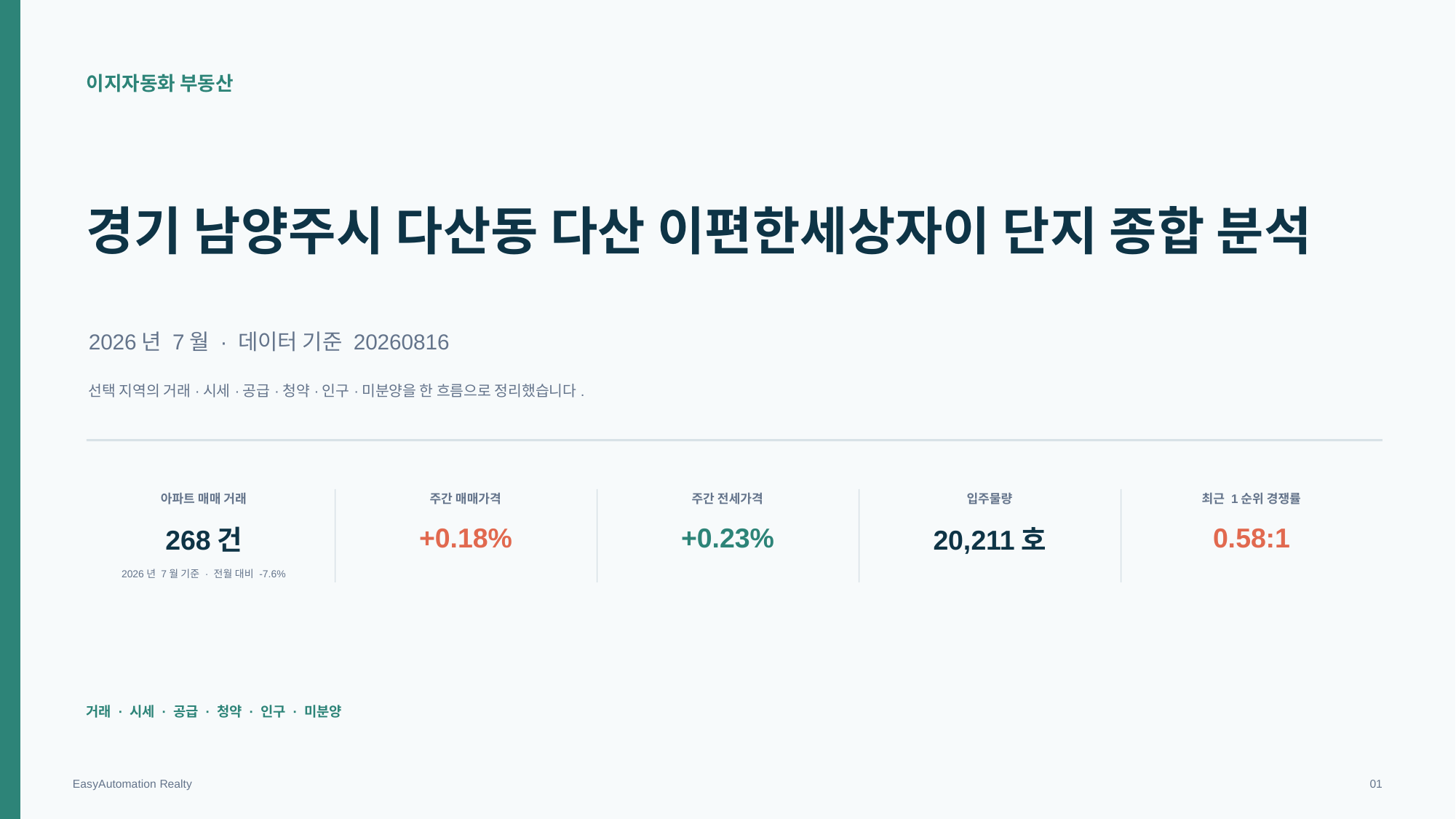

이지자동화 부동산
경기 남양주시 다산동 다산 이편한세상자이 단지 종합 분석
2026년 7월 · 데이터 기준 20260816
선택 지역의 거래·시세·공급·청약·인구·미분양을 한 흐름으로 정리했습니다.

아파트 매매 거래
주간 매매가격
주간 전세가격
입주물량
최근 1순위 경쟁률

268건
+0.18%
+0.23%
20,211호
0.58:1
2026년 7월 기준 · 전월 대비 -7.6%
거래 · 시세 · 공급 · 청약 · 인구 · 미분양
EasyAutomation Realty
01